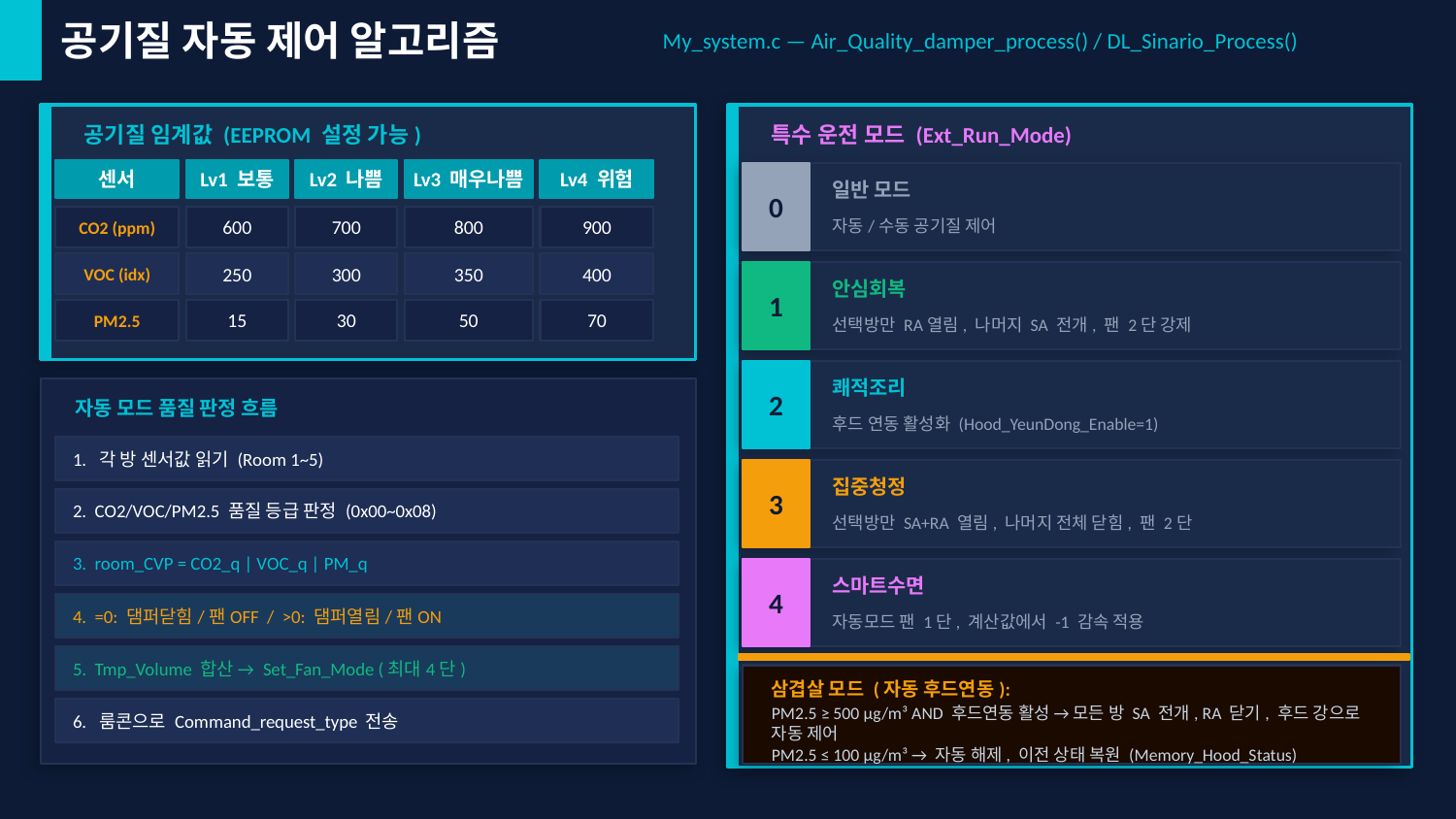

공기질 자동 제어 알고리즘
My_system.c — Air_Quality_damper_process() / DL_Sinario_Process()

공기질 임계값 (EEPROM 설정 가능)
특수 운전 모드 (Ext_Run_Mode)

센서

Lv1 보통

Lv2 나쁨

Lv3 매우나쁨

Lv4 위험

0
일반 모드

CO2 (ppm)

600

700

800

900
자동/수동 공기질 제어

VOC (idx)

250

300

350

400

1
안심회복

PM2.5

15

30

50

70
선택방만 RA열림, 나머지 SA 전개, 팬 2단 강제

2
쾌적조리

자동 모드 품질 판정 흐름
후드 연동 활성화 (Hood_YeunDong_Enable=1)

1.  각 방 센서값 읽기 (Room 1~5)

3
집중청정

2.  CO2/VOC/PM2.5 품질 등급 판정 (0x00~0x08)
선택방만 SA+RA 열림, 나머지 전체 닫힘, 팬 2단

3.  room_CVP = CO2_q | VOC_q | PM_q

4
스마트수면

4.  =0: 댐퍼닫힘/팬OFF  /  >0: 댐퍼열림/팬ON
자동모드 팬 1단, 계산값에서 -1 감속 적용

5.  Tmp_Volume 합산 → Set_Fan_Mode (최대4단)

삼겹살 모드 (자동 후드연동):

6.  룸콘으로 Command_request_type 전송
PM2.5 ≥ 500 μg/m³ AND 후드연동 활성 → 모든 방 SA 전개, RA 닫기, 후드 강으로 자동 제어
PM2.5 ≤ 100 μg/m³ → 자동 해제, 이전 상태 복원 (Memory_Hood_Status)